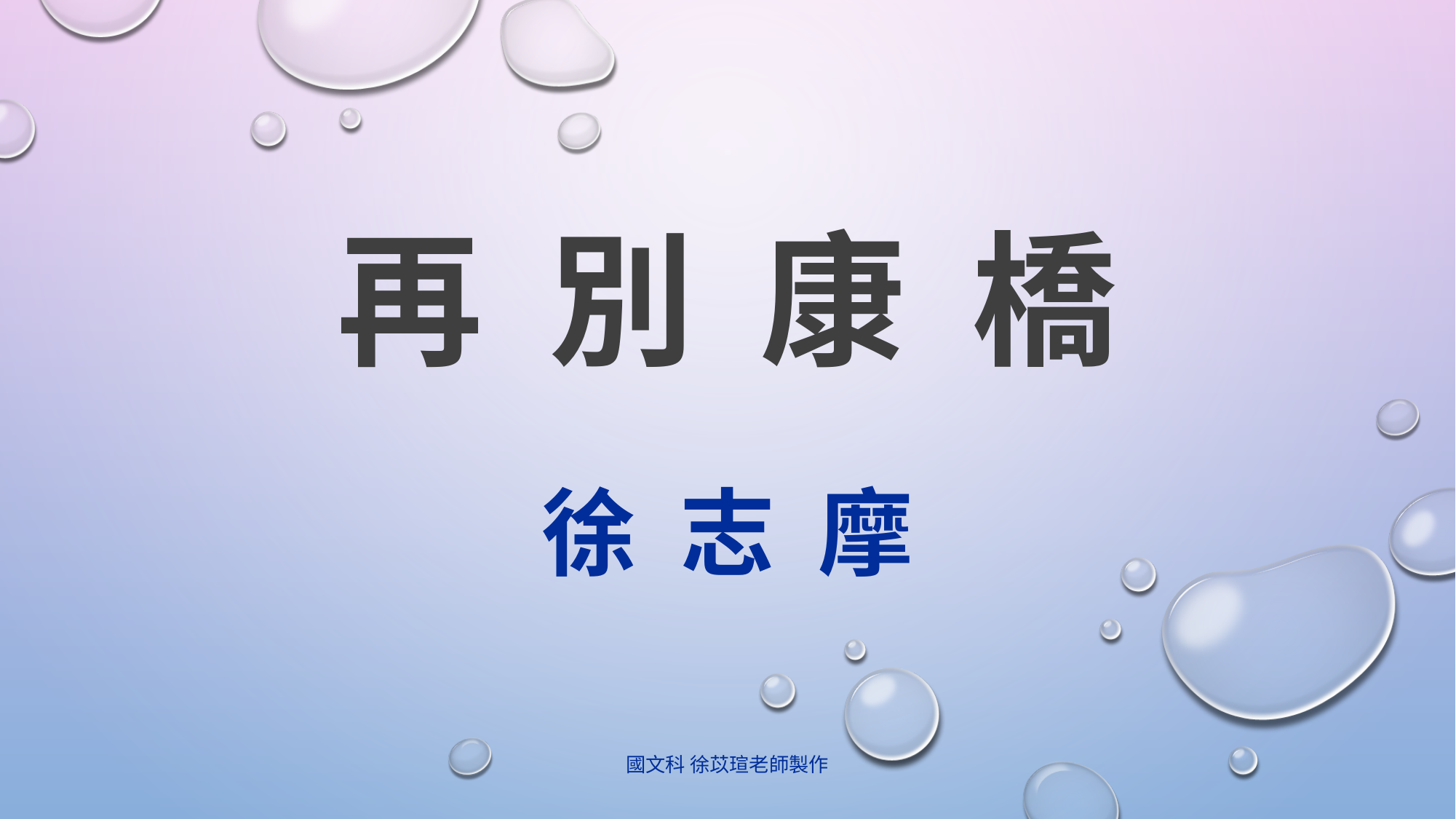

# 再  別  康  橋
徐  志  摩

國文科 徐苡瑄老師製作